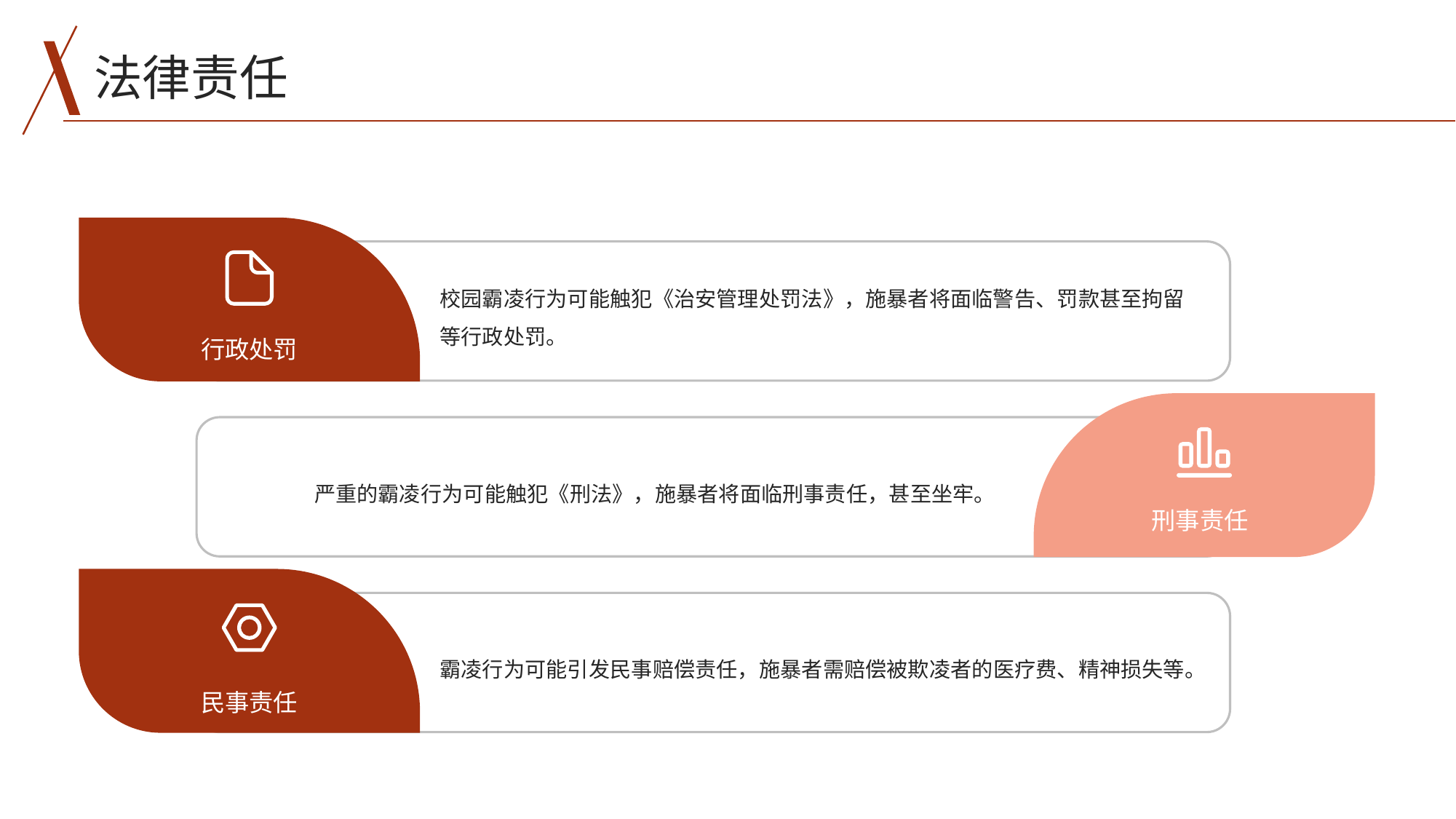

法律责任

校园霸凌行为可能触犯《治安管理处罚法》，施暴者将面临警告、罚款甚至拘留等行政处罚。
行政处罚

严重的霸凌行为可能触犯《刑法》，施暴者将面临刑事责任，甚至坐牢。
刑事责任

霸凌行为可能引发民事赔偿责任，施暴者需赔偿被欺凌者的医疗费、精神损失等。
民事责任